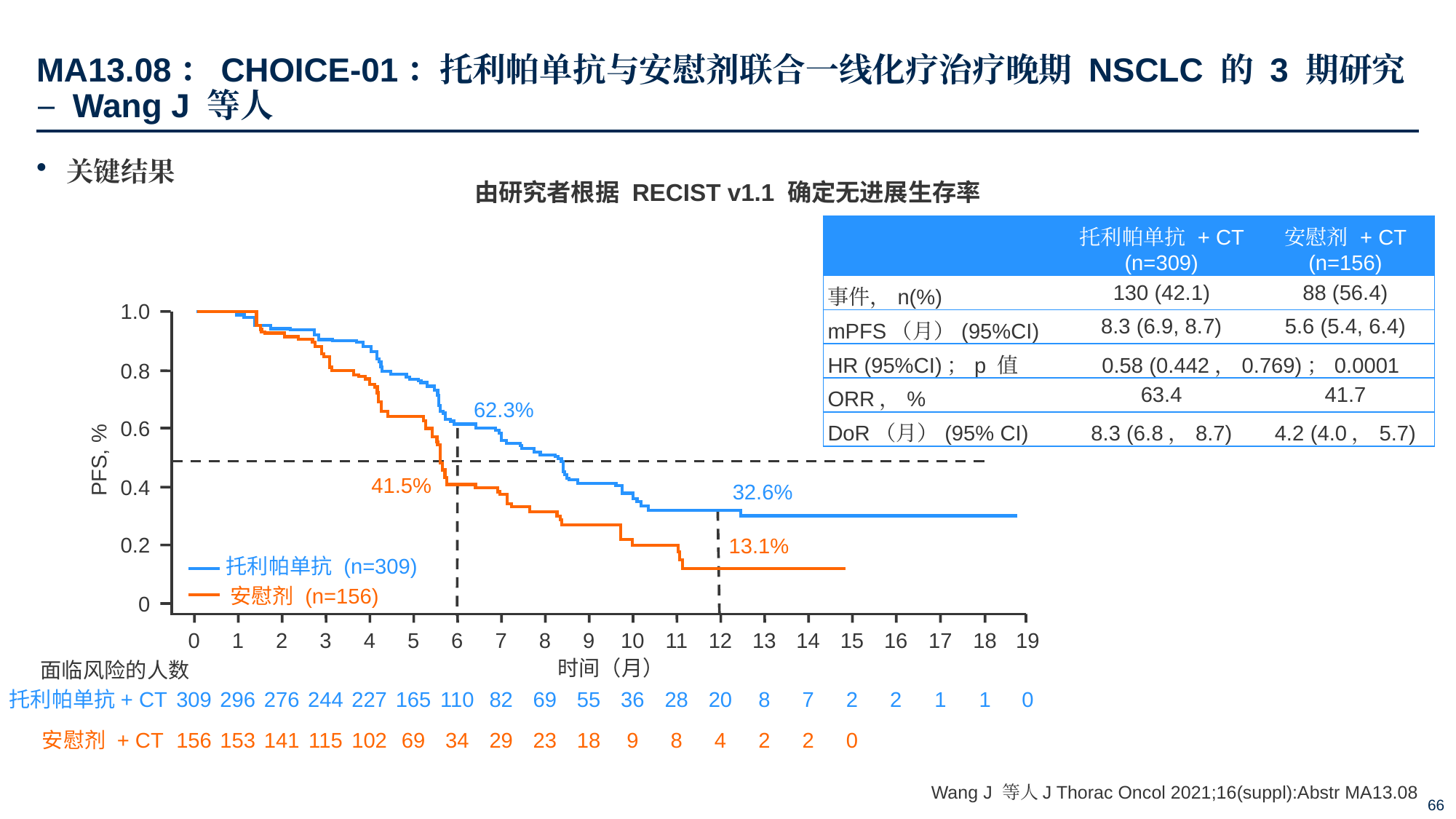

# MA13.08：CHOICE-01：托利帕单抗与安慰剂联合一线化疗治疗晚期 NSCLC 的 3 期研究 – Wang J 等人
关键结果
由研究者根据 RECIST v1.1 确定无进展生存率

|  | 托利帕单抗 + CT (n=309) | 安慰剂 + CT (n=156) |
| --- | --- | --- |
| 事件，n(%) | 130 (42.1) | 88 (56.4) |
| mPFS（月）(95%CI) | 8.3 (6.9, 8.7) | 5.6 (5.4, 6.4) |
| HR (95%CI)；p 值 | 0.58 (0.442，0.769)；0.0001 |  |
| ORR，% | 63.4 | 41.7 |
| DoR（月）(95% CI) | 8.3 (6.8，8.7) | 4.2 (4.0，5.7) |
1.0

0.8

0.6

PFS, %
0.4

0.2

0

面临风险的人数

62.3%
41.5%
32.6%
13.1%
托利帕单抗 (n=309)
安慰剂 (n=156)

18

19
0
1
2
3
4
5
6
7
8
9
10
11
12
13
14
15
16
17
时间（月）
托利帕单抗+ CT
309
296
276
244
227
165
110
82
69
55
36
28
20
8
7
2
2
1
1
0
安慰剂 + CT
156
153
141
115
102
69
34
29
23
18
9
8
4
2
2
0
Wang J 等人J Thorac Oncol 2021;16(suppl):Abstr MA13.08